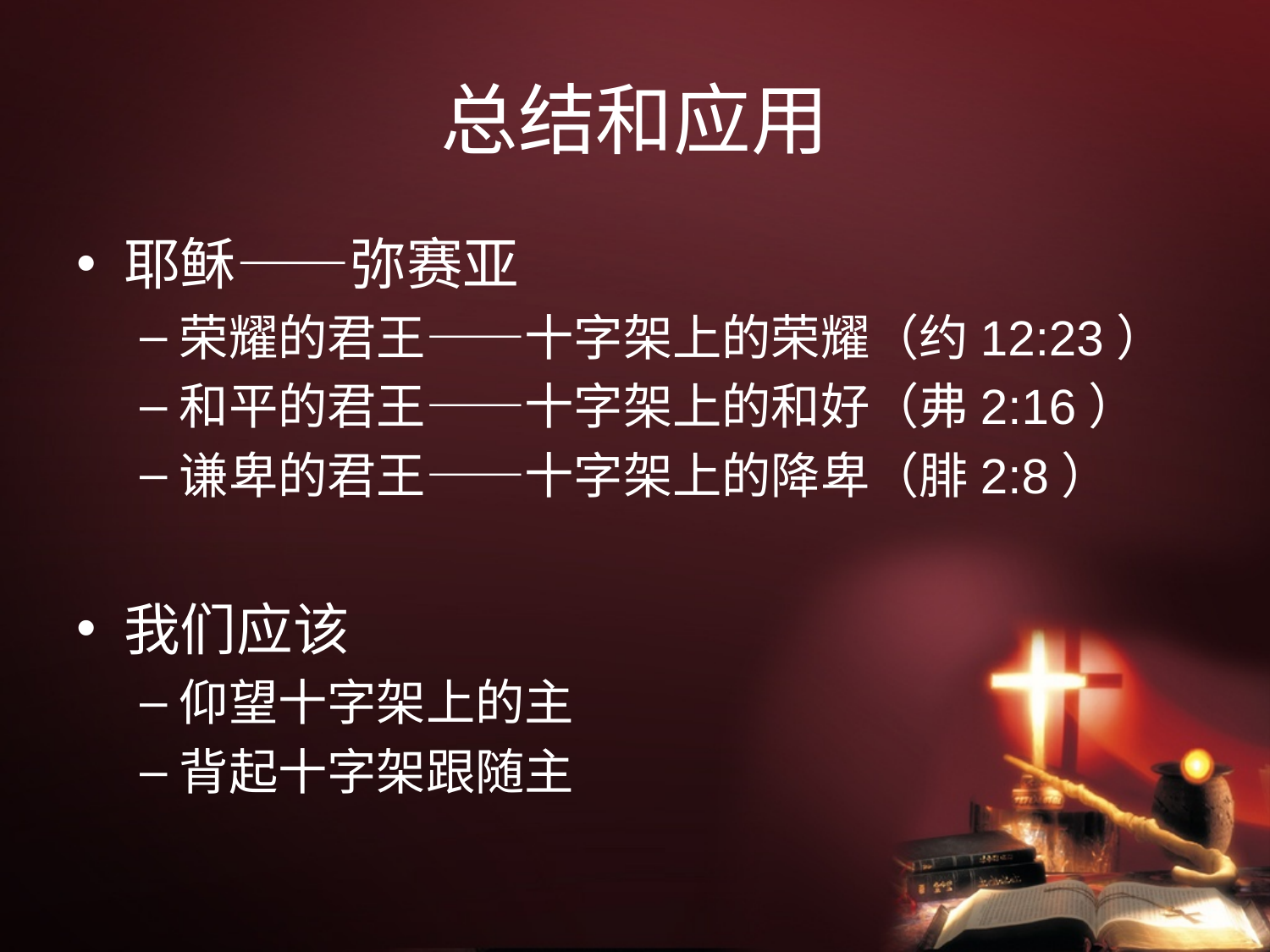

# 总结和应用
耶稣——弥赛亚
荣耀的君王——十字架上的荣耀（约12:23）
和平的君王——十字架上的和好（弗2:16）
谦卑的君王——十字架上的降卑（腓2:8）

我们应该
仰望十字架上的主
背起十字架跟随主